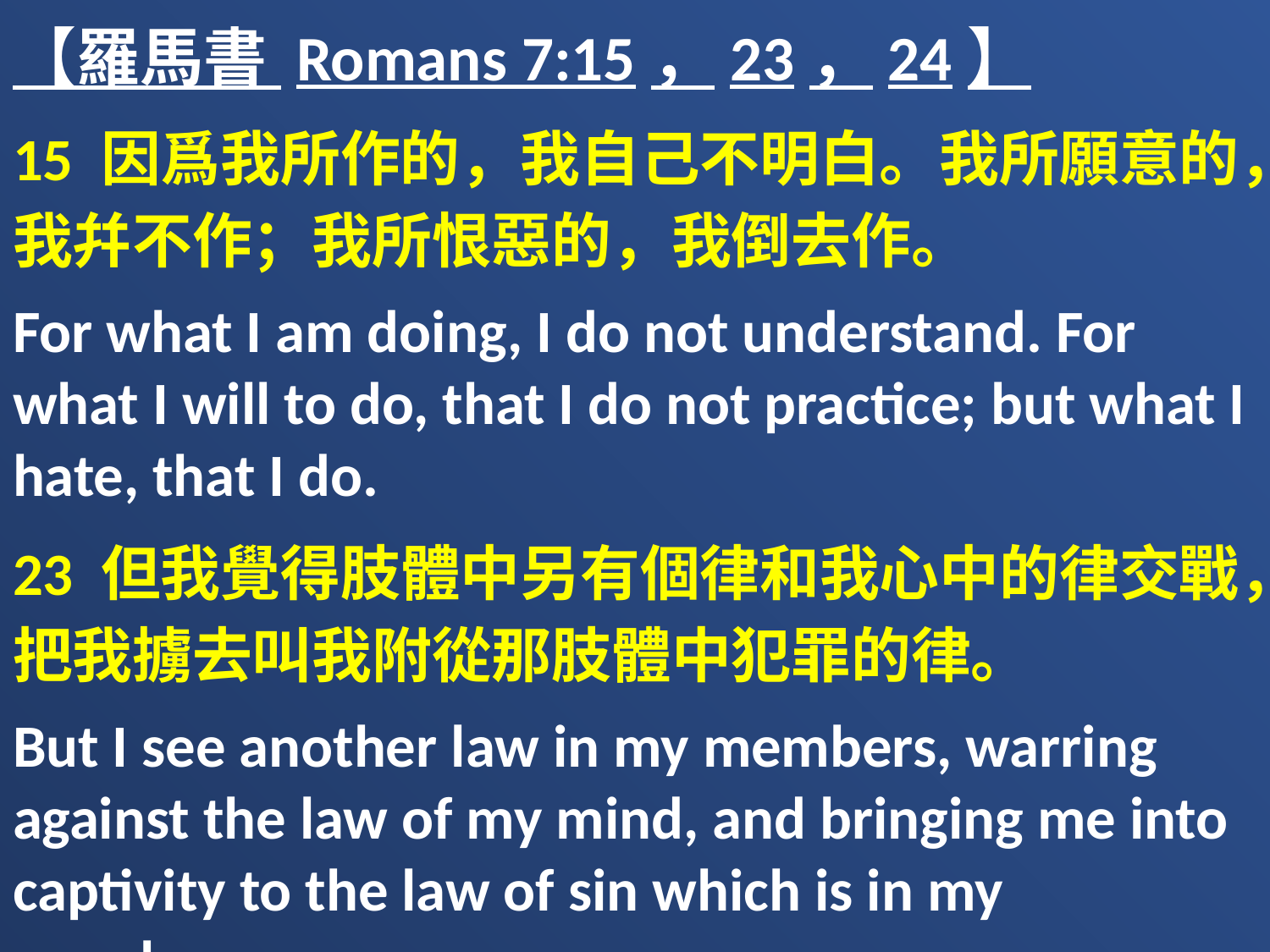

【羅馬書 Romans 7:15，23，24】
15 因爲我所作的，我自己不明白。我所願意的，我幷不作；我所恨惡的，我倒去作。
For what I am doing, I do not understand. For what I will to do, that I do not practice; but what I hate, that I do.
23 但我覺得肢體中另有個律和我心中的律交戰，把我擄去叫我附從那肢體中犯罪的律。
But I see another law in my members, warring against the law of my mind, and bringing me into captivity to the law of sin which is in my members.